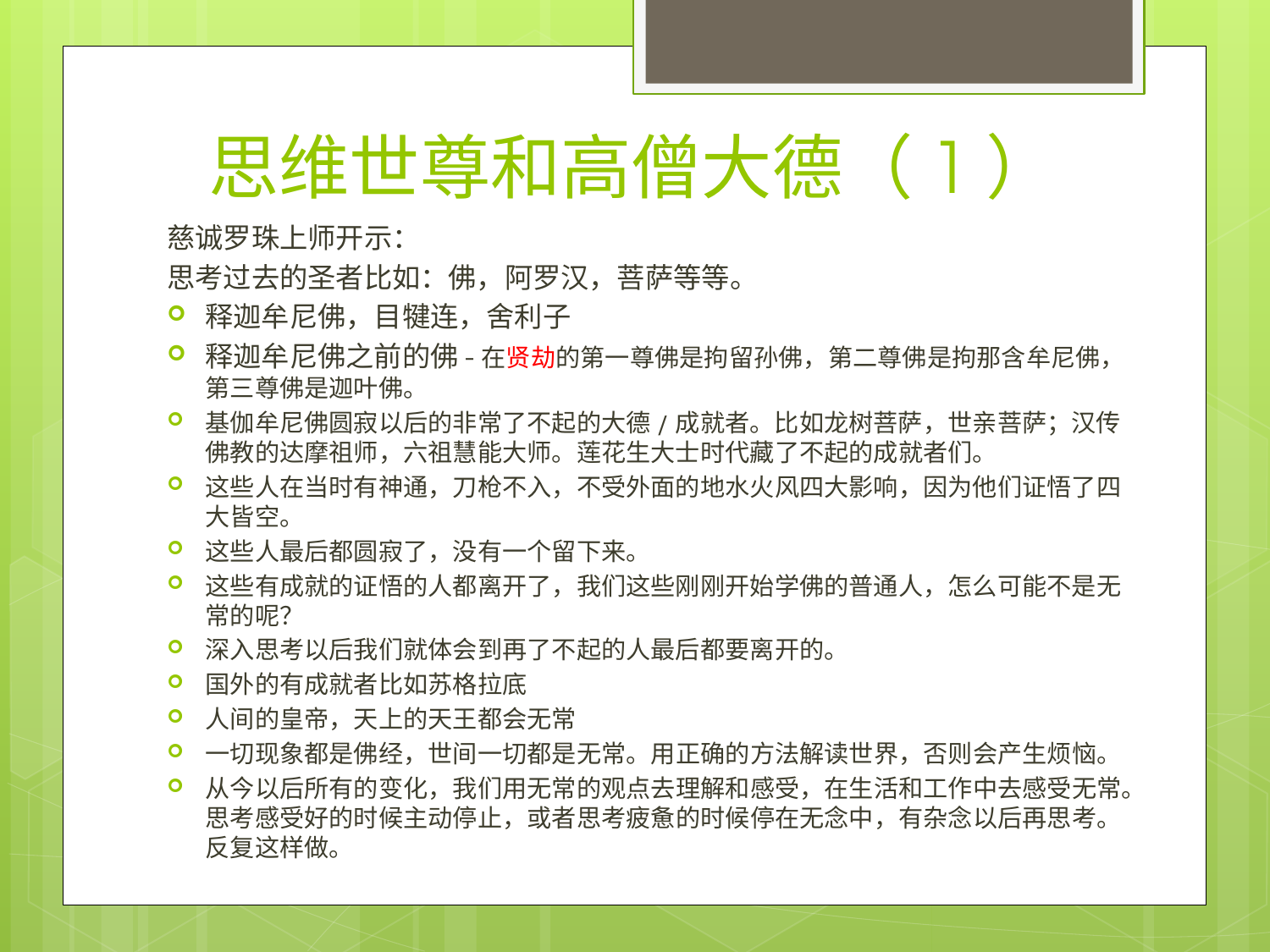

# 思维世尊和高僧大德（1）
慈诚罗珠上师开示：
思考过去的圣者比如：佛，阿罗汉，菩萨等等。
释迦牟尼佛，目犍连，舍利子
释迦牟尼佛之前的佛-在贤劫的第一尊佛是拘留孙佛，第二尊佛是拘那含牟尼佛，第三尊佛是迦叶佛。
基伽牟尼佛圆寂以后的非常了不起的大德/成就者。比如龙树菩萨，世亲菩萨；汉传佛教的达摩祖师，六祖慧能大师。莲花生大士时代藏了不起的成就者们。
这些人在当时有神通，刀枪不入，不受外面的地水火风四大影响，因为他们证悟了四大皆空。
这些人最后都圆寂了，没有一个留下来。
这些有成就的证悟的人都离开了，我们这些刚刚开始学佛的普通人，怎么可能不是无常的呢？
深入思考以后我们就体会到再了不起的人最后都要离开的。
国外的有成就者比如苏格拉底
人间的皇帝，天上的天王都会无常
一切现象都是佛经，世间一切都是无常。用正确的方法解读世界，否则会产生烦恼。
从今以后所有的变化，我们用无常的观点去理解和感受，在生活和工作中去感受无常。思考感受好的时候主动停止，或者思考疲惫的时候停在无念中，有杂念以后再思考。反复这样做。